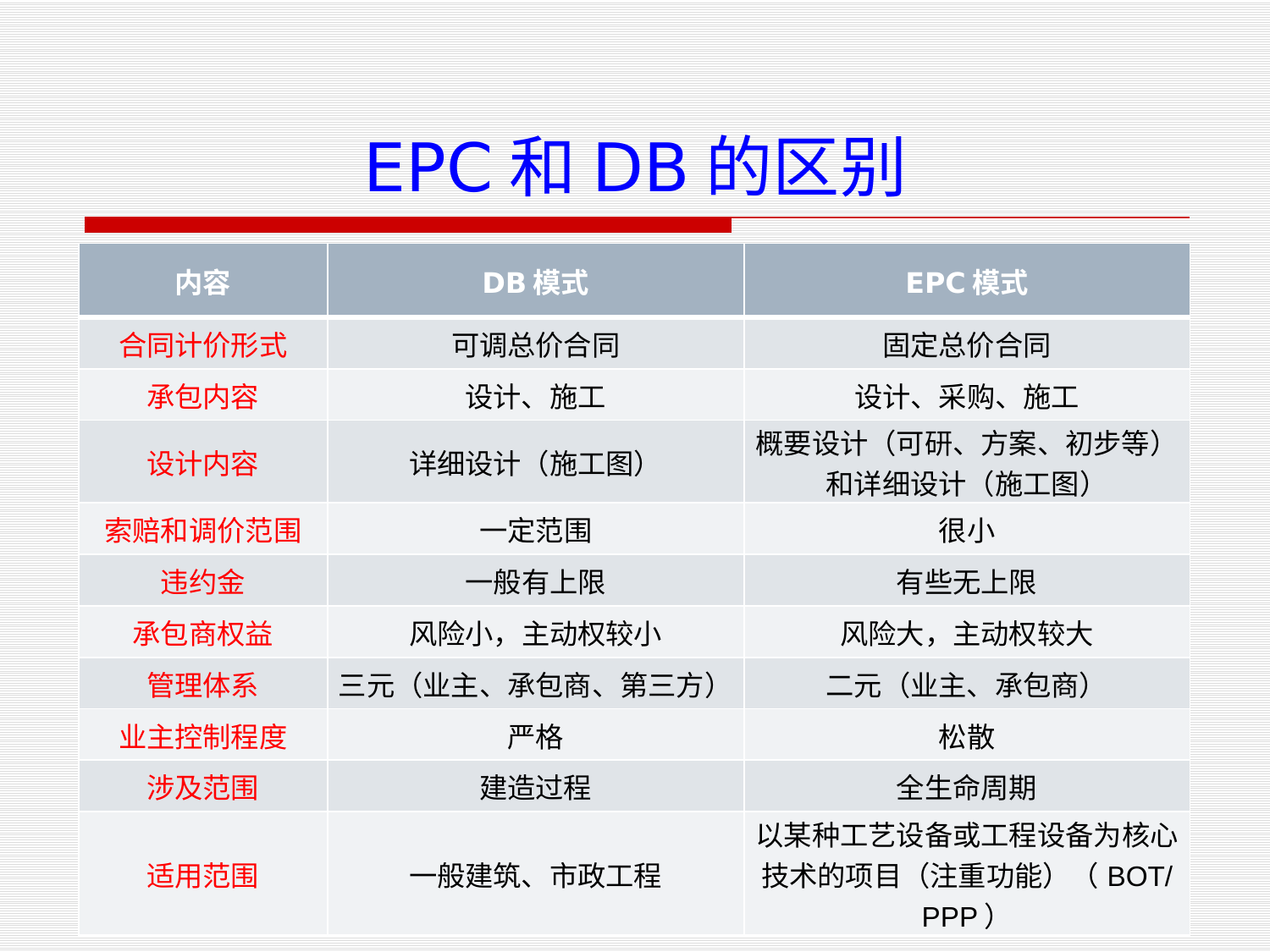

# EPC和DB的区别
| 内容 | DB模式 | EPC模式 |
| --- | --- | --- |
| 合同计价形式 | 可调总价合同 | 固定总价合同 |
| 承包内容 | 设计、施工 | 设计、采购、施工 |
| 设计内容 | 详细设计（施工图） | 概要设计（可研、方案、初步等）和详细设计（施工图） |
| 索赔和调价范围 | 一定范围 | 很小 |
| 违约金 | 一般有上限 | 有些无上限 |
| 承包商权益 | 风险小，主动权较小 | 风险大，主动权较大 |
| 管理体系 | 三元（业主、承包商、第三方） | 二元（业主、承包商） |
| 业主控制程度 | 严格 | 松散 |
| 涉及范围 | 建造过程 | 全生命周期 |
| 适用范围 | 一般建筑、市政工程 | 以某种工艺设备或工程设备为核心技术的项目（注重功能）（BOT/PPP） |